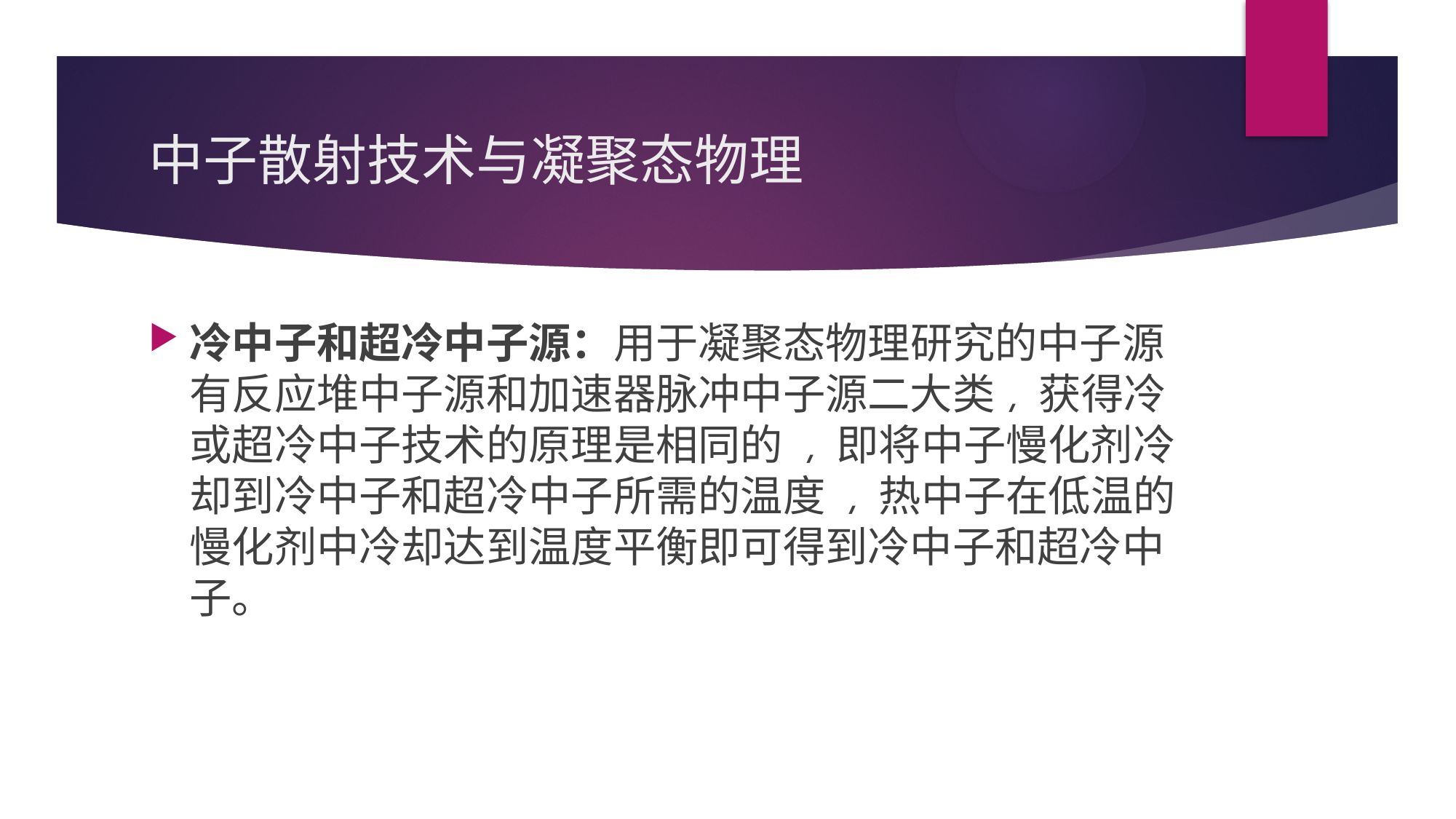

# 中子散射技术与凝聚态物理
冷中子和超冷中子源：用于凝聚态物理研究的中子源有反应堆中子源和加速器脉冲中子源二大类, 获得冷或超冷中子技术的原理是相同的 , 即将中子慢化剂冷却到冷中子和超冷中子所需的温度 , 热中子在低温的慢化剂中冷却达到温度平衡即可得到冷中子和超冷中子。